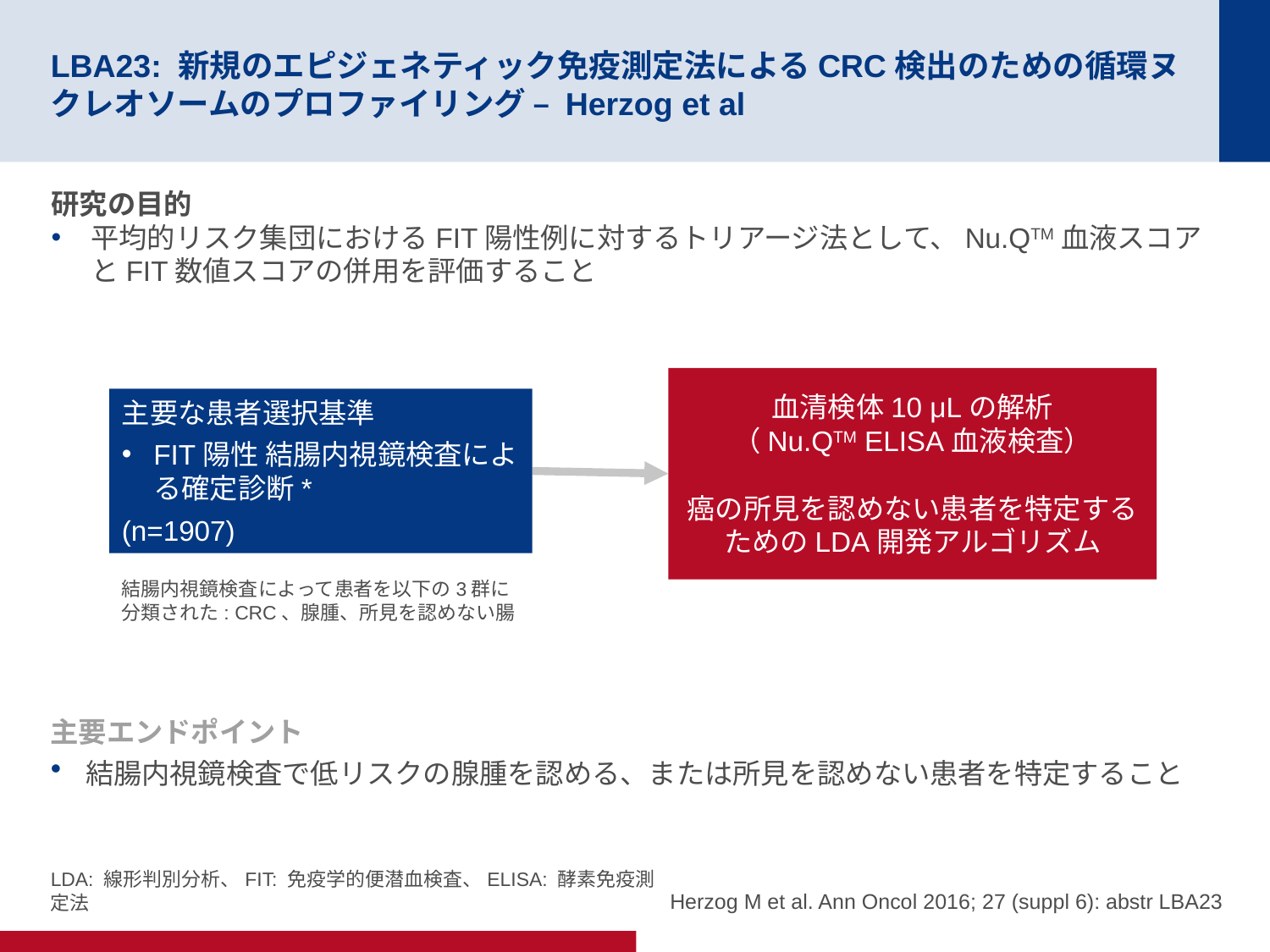

# LBA23: 新規のエピジェネティック免疫測定法によるCRC検出のための循環ヌクレオソームのプロファイリング – Herzog et al
研究の目的
平均的リスク集団におけるFIT陽性例に対するトリアージ法として、Nu.QTM血液スコアとFIT数値スコアの併用を評価すること
血清検体10 μLの解析
（Nu.QTM ELISA血液検査）

癌の所見を認めない患者を特定するためのLDA開発アルゴリズム
主要な患者選択基準
FIT陽性 結腸内視鏡検査による確定診断*
(n=1907)
結腸内視鏡検査によって患者を以下の3群に分類された: CRC、腺腫、所見を認めない腸
主要エンドポイント
結腸内視鏡検査で低リスクの腺腫を認める、または所見を認めない患者を特定すること

Herzog M et al. Ann Oncol 2016; 27 (suppl 6): abstr LBA23
LDA: 線形判別分析、FIT: 免疫学的便潜血検査、ELISA: 酵素免疫測定法